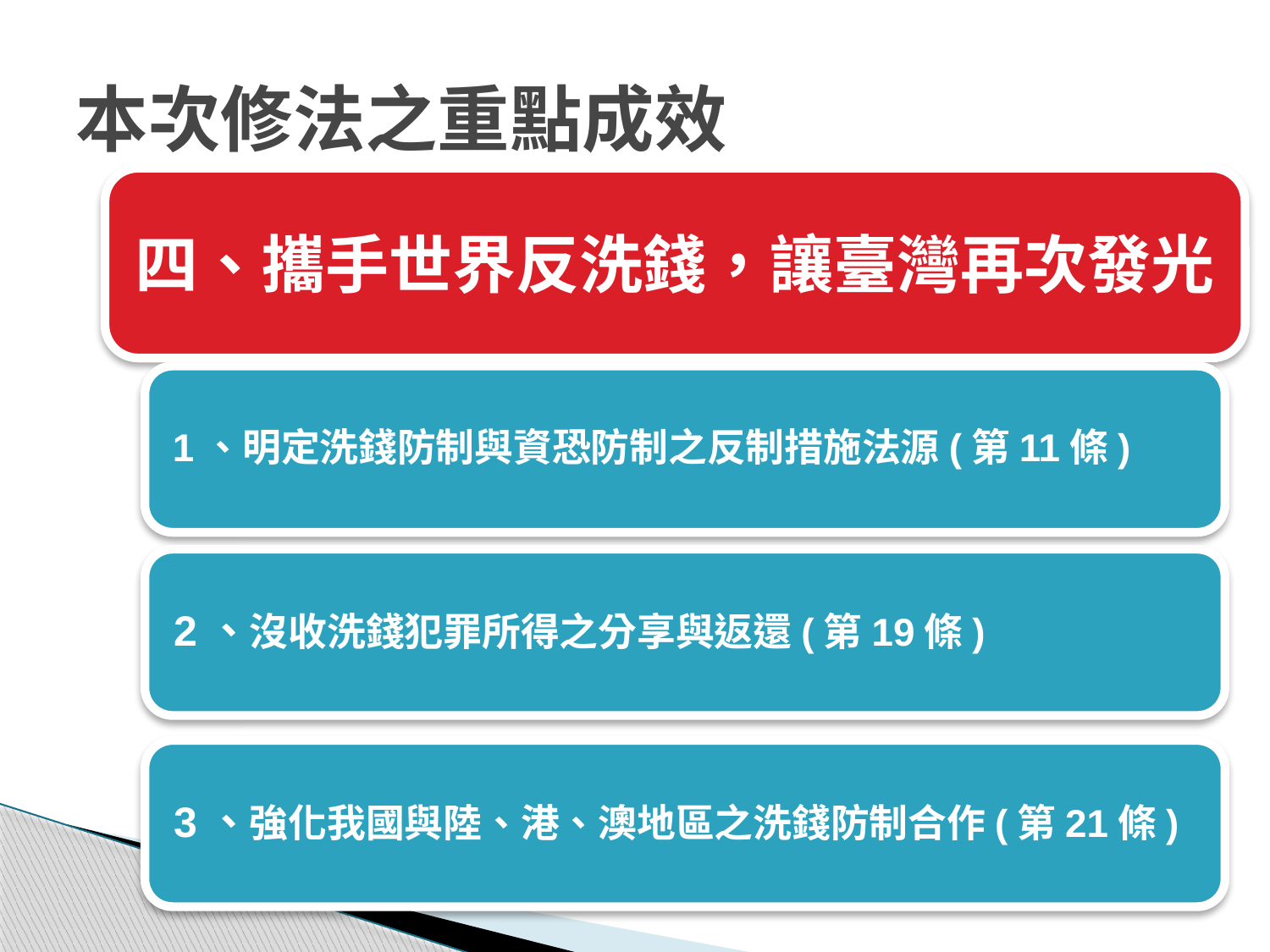

# 本次修法之重點成效
四、攜手世界反洗錢，讓臺灣再次發光
1、明定洗錢防制與資恐防制之反制措施法源(第11條)
2、沒收洗錢犯罪所得之分享與返還(第19條)
3、強化我國與陸、港、澳地區之洗錢防制合作(第21條)